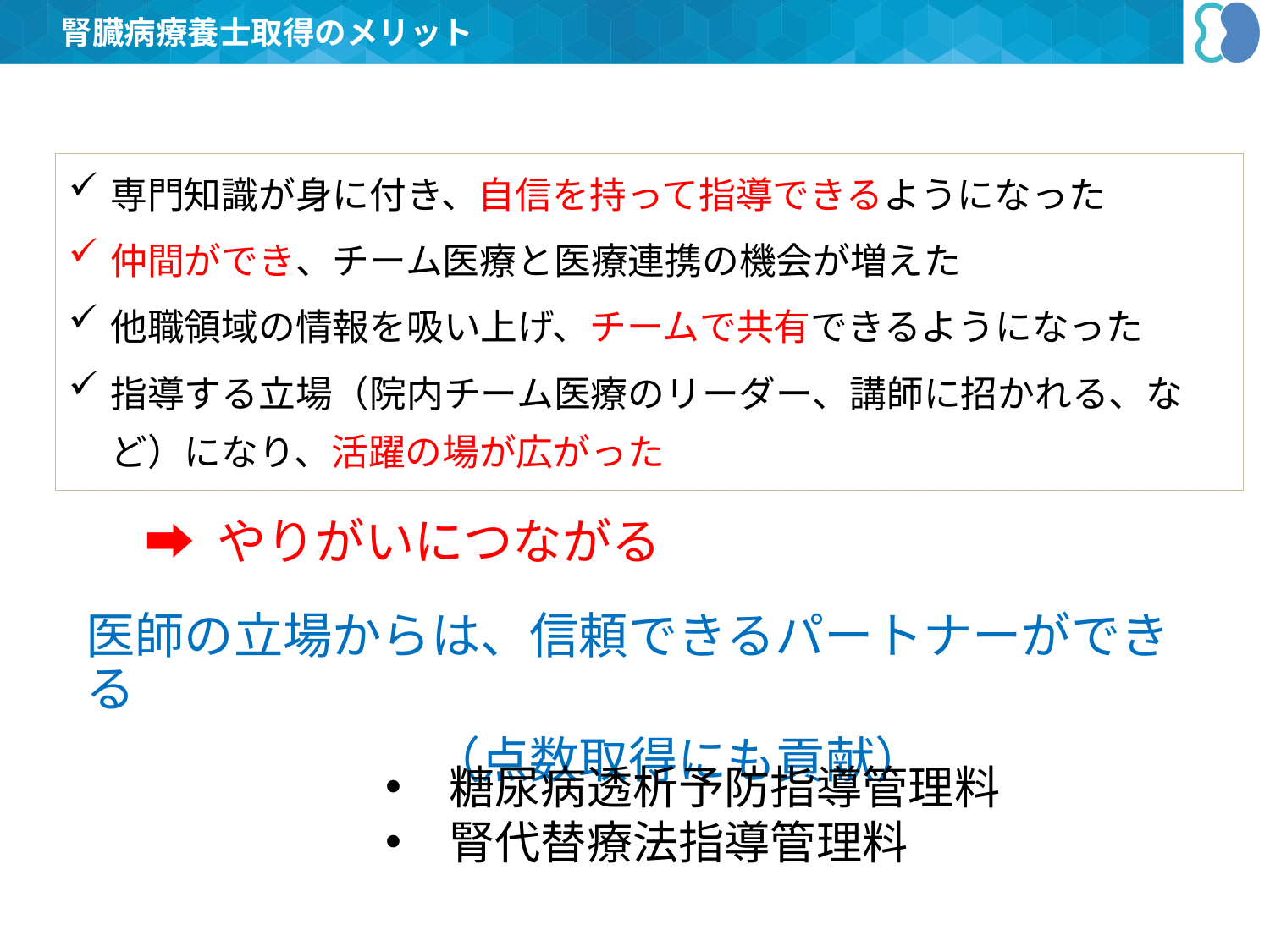

腎臓病療養士取得のメリット
専門知識が身に付き、自信を持って指導できるようになった
仲間ができ、チーム医療と医療連携の機会が増えた
他職領域の情報を吸い上げ、チームで共有できるようになった
指導する立場（院内チーム医療のリーダー、講師に招かれる、など）になり、活躍の場が広がった
➡ やりがいにつながる
医師の立場からは、信頼できるパートナーができる
　　　　　　　（点数取得にも貢献）
糖尿病透析予防指導管理料
腎代替療法指導管理料